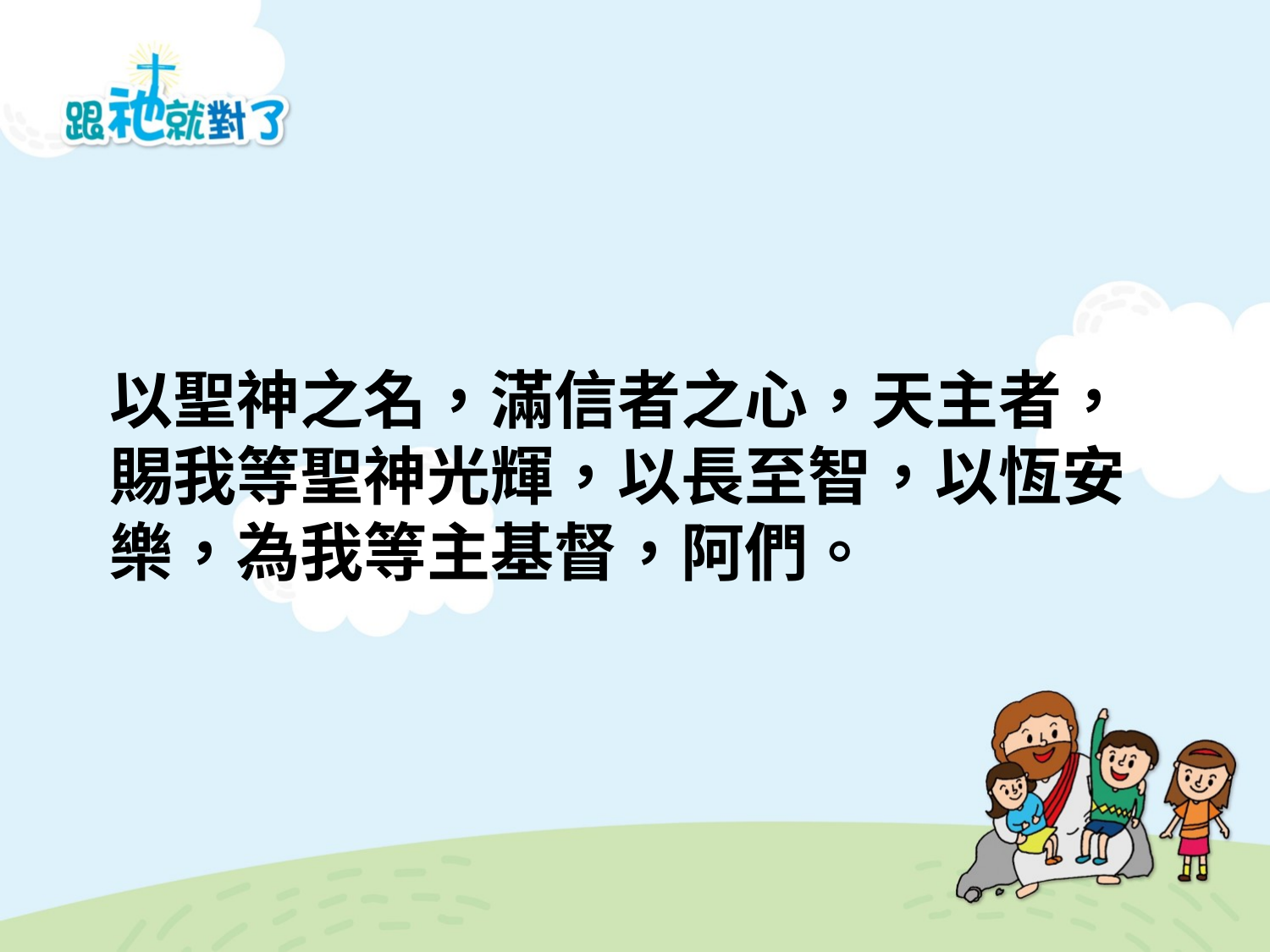

以聖神之名，滿信者之心，天主者，賜我等聖神光輝，以長至智，以恆安樂，為我等主基督，阿們。